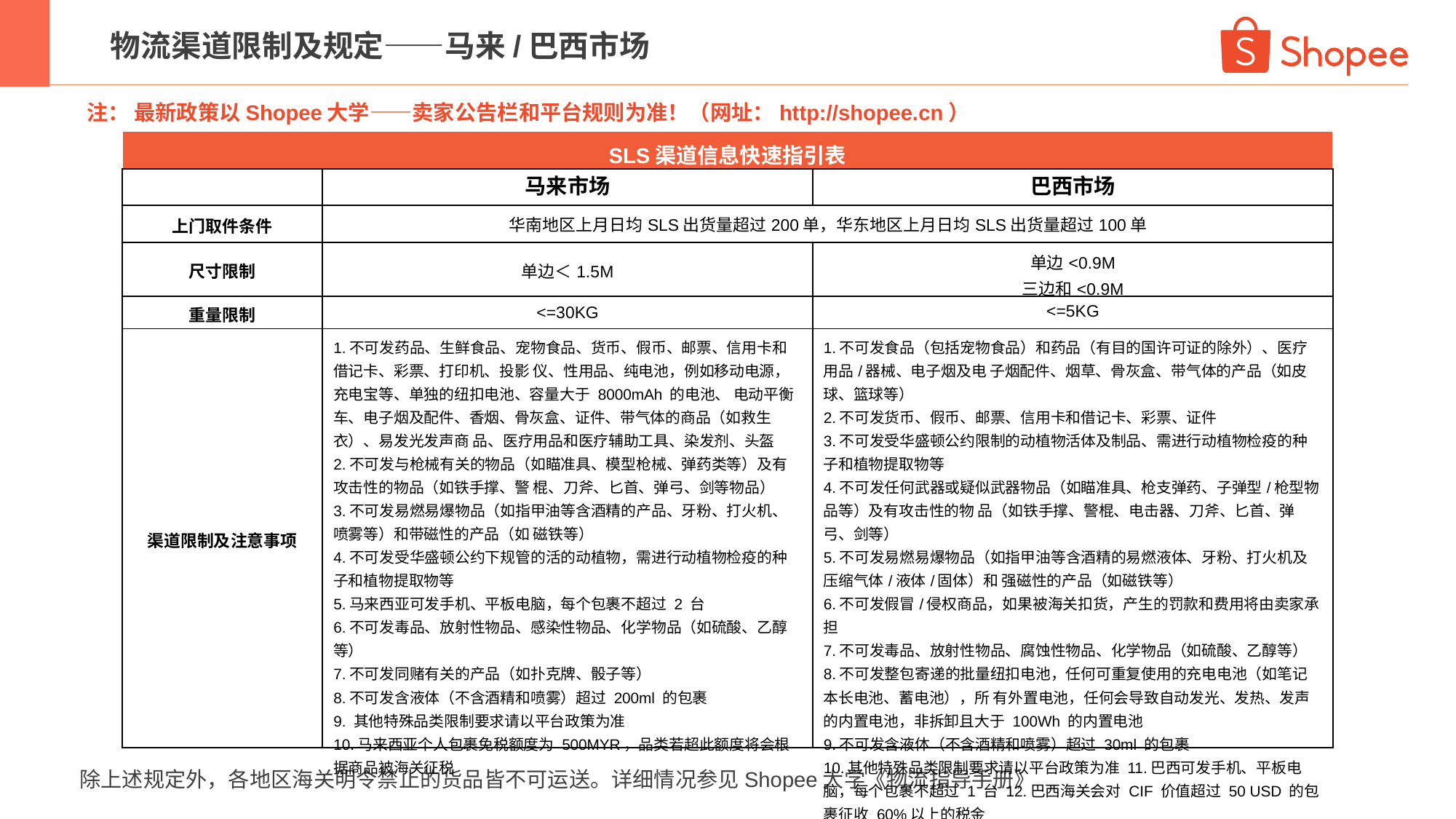

物流渠道限制及规定——马来/巴西市场
注： 最新政策以Shopee大学——卖家公告栏和平台规则为准！（网址：http://shopee.cn）
| SLS渠道信息快速指引表 |  |  |
| --- | --- | --- |
|  | 马来市场 | 巴西市场 |
| 上门取件条件 | 华南地区上月日均SLS出货量超过200单，华东地区上月日均SLS出货量超过100单 |  |
| 尺寸限制 | 单边＜1.5M | 单边<0.9M 三边和<0.9M |
| 重量限制 | <=30KG | <=5KG |
| 渠道限制及注意事项 | 1.不可发药品、生鲜食品、宠物食品、货币、假币、邮票、信用卡和借记卡、彩票、打印机、投影 仪、性用品、纯电池，例如移动电源，充电宝等、单独的纽扣电池、容量大于 8000mAh 的电池、 电动平衡车、电子烟及配件、香烟、骨灰盒、证件、带气体的商品（如救生衣）、易发光发声商 品、医疗用品和医疗辅助工具、染发剂、头盔 2.不可发与枪械有关的物品（如瞄准具、模型枪械、弹药类等）及有攻击性的物品（如铁手撑、警 棍、刀斧、匕首、弹弓、剑等物品） 3.不可发易燃易爆物品（如指甲油等含酒精的产品、牙粉、打火机、喷雾等）和带磁性的产品（如 磁铁等） 4.不可发受华盛顿公约下规管的活的动植物，需进行动植物检疫的种子和植物提取物等 5.马来西亚可发手机、平板电脑，每个包裹不超过 2 台 6.不可发毒品、放射性物品、感染性物品、化学物品（如硫酸、乙醇等） 7.不可发同赌有关的产品（如扑克牌、骰子等） 8.不可发含液体（不含酒精和喷雾）超过 200ml 的包裹 9. 其他特殊品类限制要求请以平台政策为准 10.马来西亚个人包裹免税额度为 500MYR，品类若超此额度将会根据商品被海关征税 | 1.不可发食品（包括宠物食品）和药品（有目的国许可证的除外）、医疗用品/器械、电子烟及电 子烟配件、烟草、骨灰盒、带气体的产品（如皮球、篮球等） 2.不可发货币、假币、邮票、信用卡和借记卡、彩票、证件 3.不可发受华盛顿公约限制的动植物活体及制品、需进行动植物检疫的种子和植物提取物等 4.不可发任何武器或疑似武器物品（如瞄准具、枪支弹药、子弹型/枪型物品等）及有攻击性的物 品（如铁手撑、警棍、电击器、刀斧、匕首、弹弓、剑等） 5.不可发易燃易爆物品（如指甲油等含酒精的易燃液体、牙粉、打火机及压缩气体/液体/固体）和 强磁性的产品（如磁铁等） 6.不可发假冒/侵权商品，如果被海关扣货，产生的罚款和费用将由卖家承担 7.不可发毒品、放射性物品、腐蚀性物品、化学物品（如硫酸、乙醇等） 8.不可发整包寄递的批量纽扣电池，任何可重复使用的充电电池（如笔记本长电池、蓄电池），所 有外置电池，任何会导致自动发光、发热、发声的内置电池，非拆卸且大于 100Wh 的内置电池 9.不可发含液体（不含酒精和喷雾）超过 30ml 的包裹 10.其他特殊品类限制要求请以平台政策为准 11.巴西可发手机、平板电脑，每个包裹不超过 1 台 12.巴西海关会对 CIF 价值超过 50 USD 的包裹征收 60%以上的税金 |
除上述规定外，各地区海关明令禁止的货品皆不可运送。详细情况参见Shopee大学《物流指导手册》